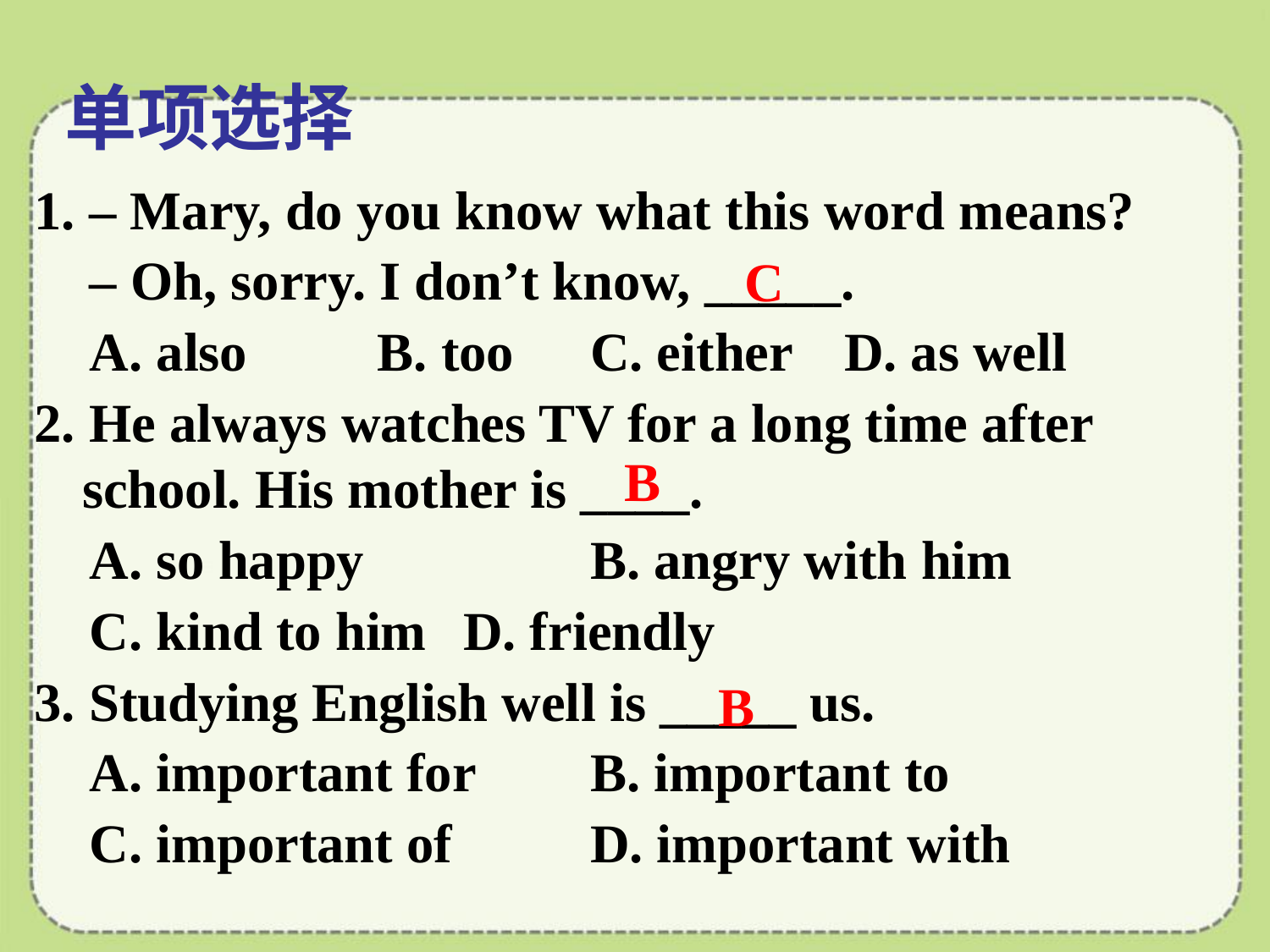

单项选择
1. – Mary, do you know what this word means?
    – Oh, sorry. I don’t know, _____.
    A. also 	   B. too 	C. either 	D. as well
2. He always watches TV for a long time after school. His mother is ____.
    A. so happy 		B. angry with him
    C. kind to him  	D. friendly
3. Studying English well is _____ us.
    A. important for 	B. important to
    C. important of   	D. important with
C
B
B